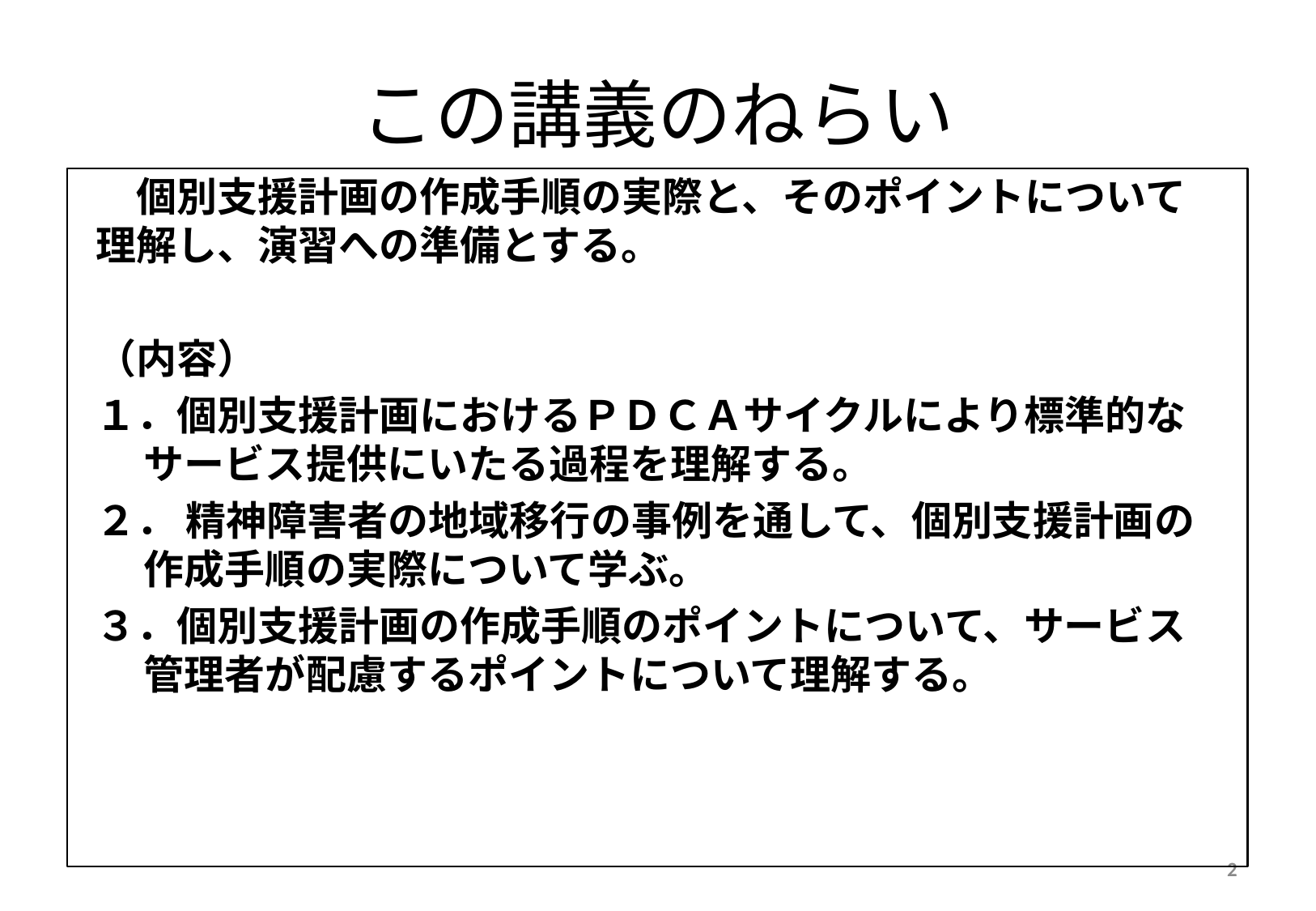

# この講義のねらい
　個別支援計画の作成手順の実際と、そのポイントについて理解し、演習への準備とする。

（内容）
１．個別支援計画におけるＰＤＣＡサイクルにより標準的なサービス提供にいたる過程を理解する。
２． 精神障害者の地域移行の事例を通して、個別支援計画の作成手順の実際について学ぶ。
３．個別支援計画の作成手順のポイントについて、サービス管理者が配慮するポイントについて理解する。

2